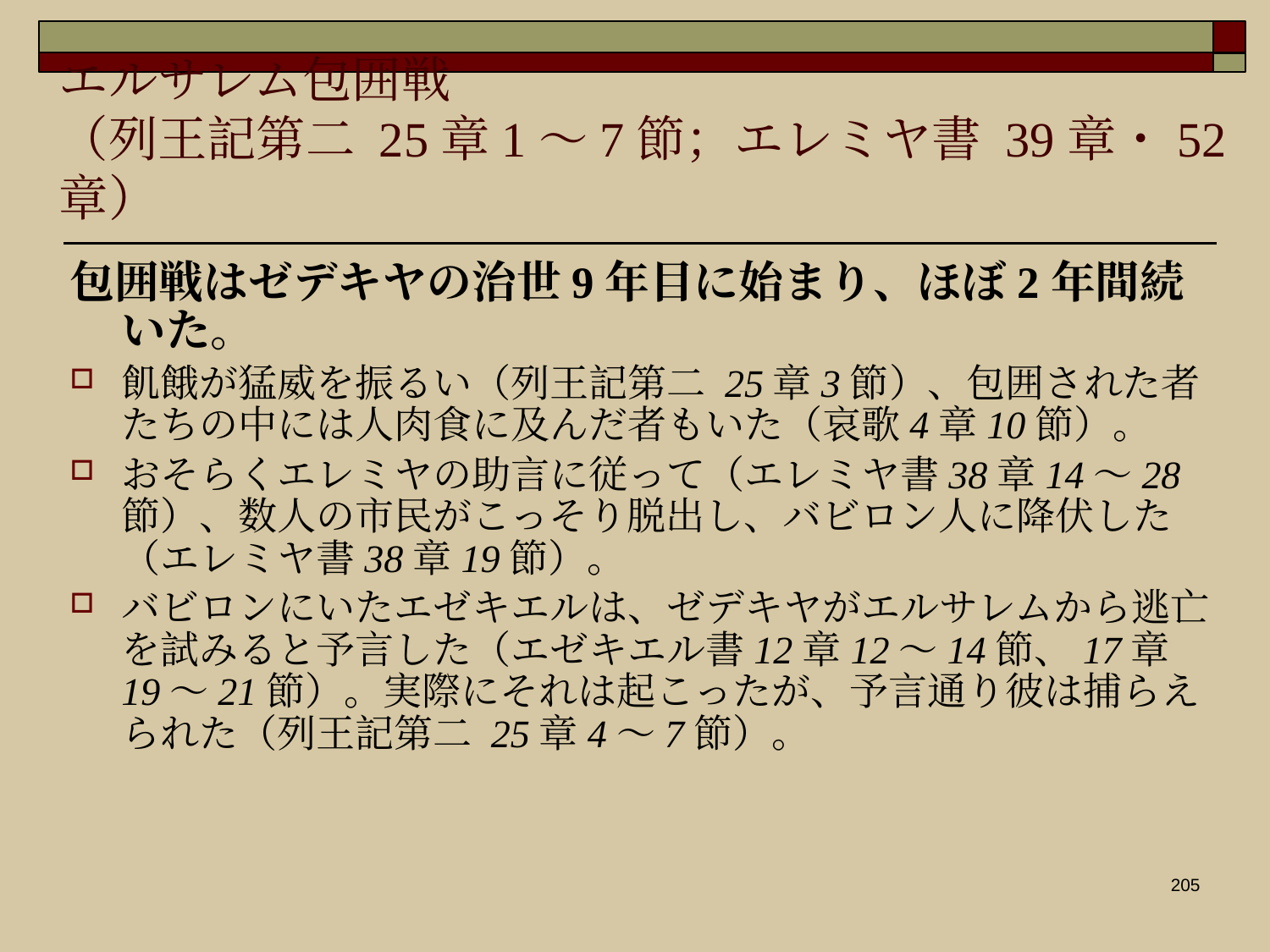

エルサレム包囲戦
（列王記第二 25章1〜7節；エレミヤ書 39章・52章）
包囲戦はゼデキヤの治世9年目に始まり、ほぼ2年間続いた。
飢餓が猛威を振るい（列王記第二 25章3節）、包囲された者たちの中には人肉食に及んだ者もいた（哀歌4章10節）。
おそらくエレミヤの助言に従って（エレミヤ書38章14〜28節）、数人の市民がこっそり脱出し、バビロン人に降伏した（エレミヤ書38章19節）。
バビロンにいたエゼキエルは、ゼデキヤがエルサレムから逃亡を試みると予言した（エゼキエル書12章12〜14節、17章19〜21節）。実際にそれは起こったが、予言通り彼は捕らえられた（列王記第二 25章4〜7節）。
205